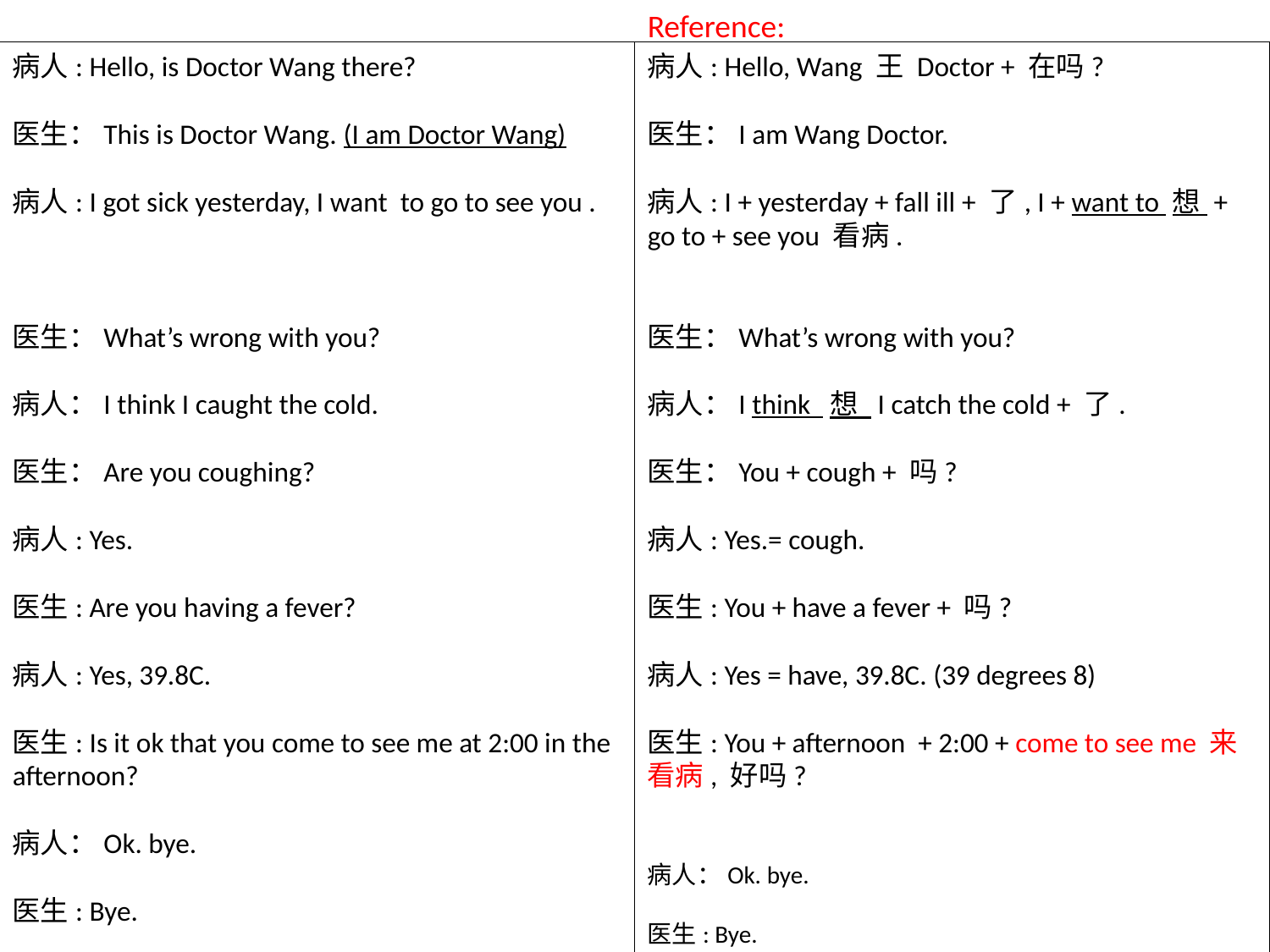

Reference:
病人: Hello, is Doctor Wang there?

医生：This is Doctor Wang. (I am Doctor Wang)

病人: I got sick yesterday, I want  to go to see you .

医生：What’s wrong with you?

病人：I think I caught the cold.

医生：Are you coughing?

病人: Yes.

医生: Are you having a fever?

病人: Yes, 39.8C.

医生: Is it ok that you come to see me at 2:00 in the afternoon?

病人：Ok. bye.

医生: Bye.

病人: Hello, Wang 王 Doctor + 在吗?

医生：I am Wang Doctor.

病人: I + yesterday + fall ill + 了, I + want to 想 + go to + see you 看病.

医生：What’s wrong with you?

病人：I think  想  I catch the cold + 了.

医生：You + cough + 吗?

病人: Yes.= cough.

医生: You + have a fever + 吗?

病人: Yes = have, 39.8C. (39 degrees 8)

医生: You + afternoon  + 2:00 + come to see me 来看病, 好吗?

病人：Ok. bye.

医生: Bye.